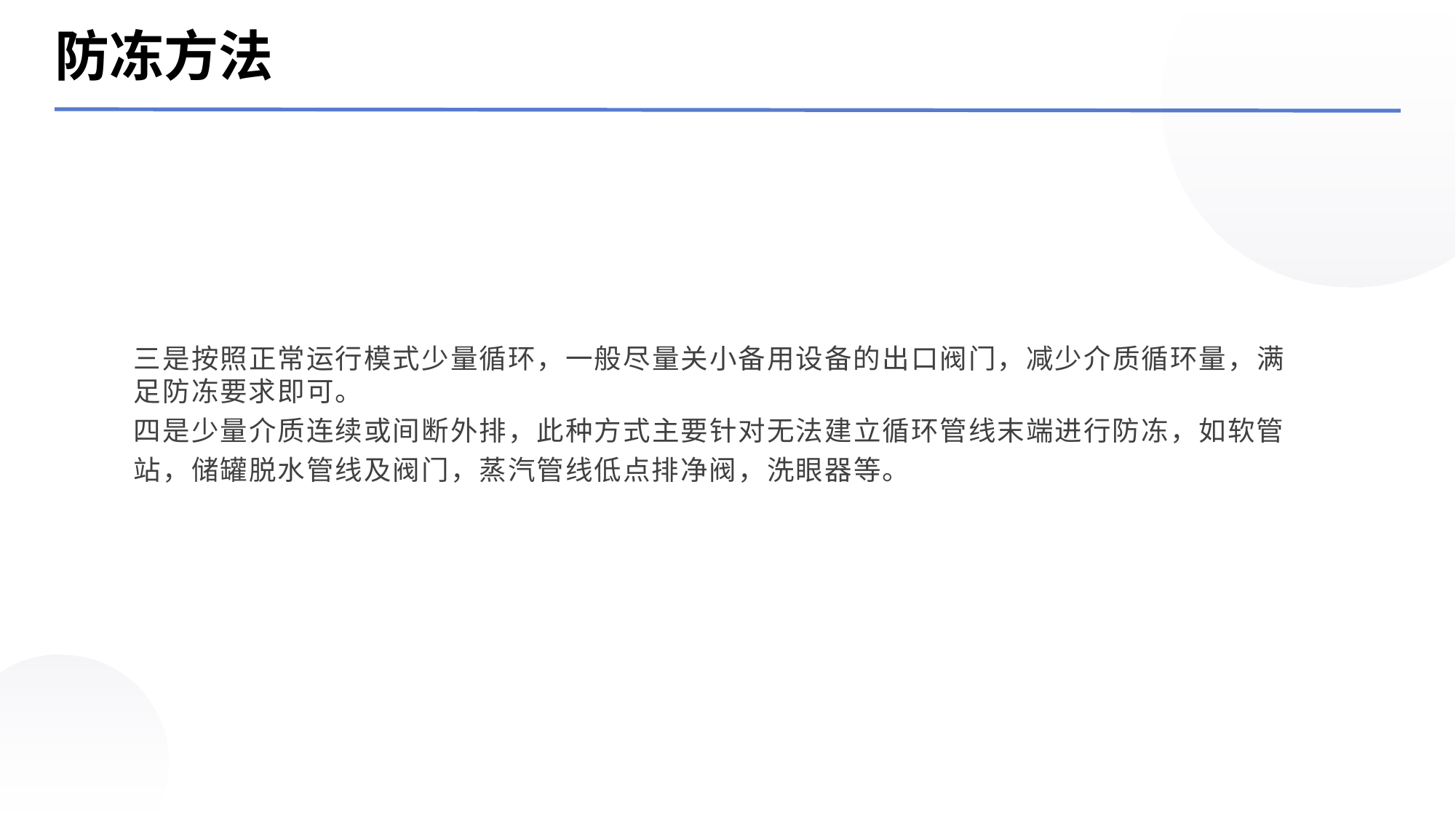

防冻方法
三是按照正常运行模式少量循环，一般尽量关小备用设备的出口阀门，减少介质循环量，满足防冻要求即可。
四是少量介质连续或间断外排，此种方式主要针对无法建立循环管线末端进行防冻，如软管站，储罐脱水管线及阀门，蒸汽管线低点排净阀，洗眼器等。